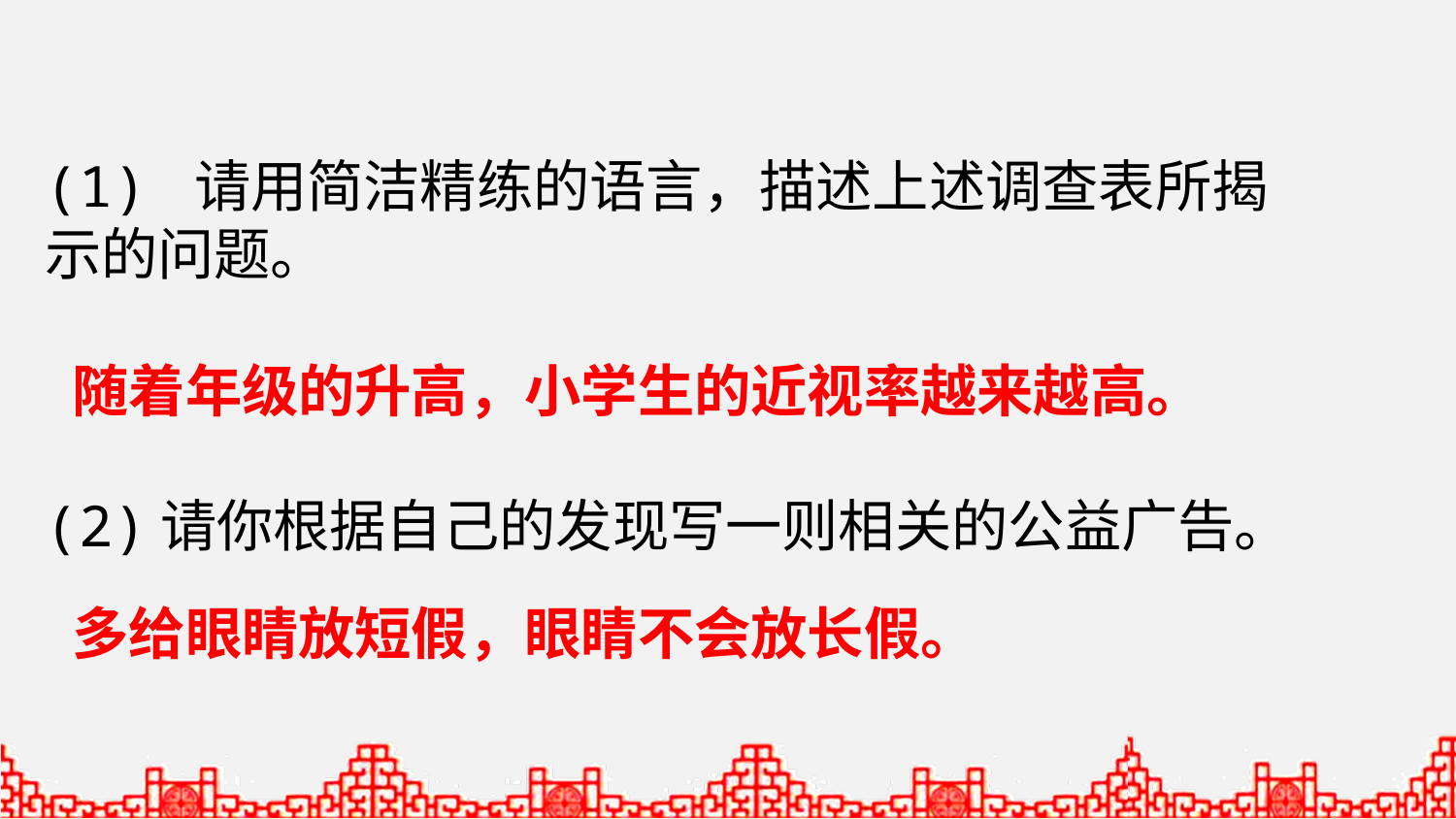

(1) 请用简洁精练的语言，描述上述调查表所揭示的问题。

(2)请你根据自己的发现写一则相关的公益广告。
随着年级的升高，小学生的近视率越来越高。
多给眼睛放短假，眼睛不会放长假。